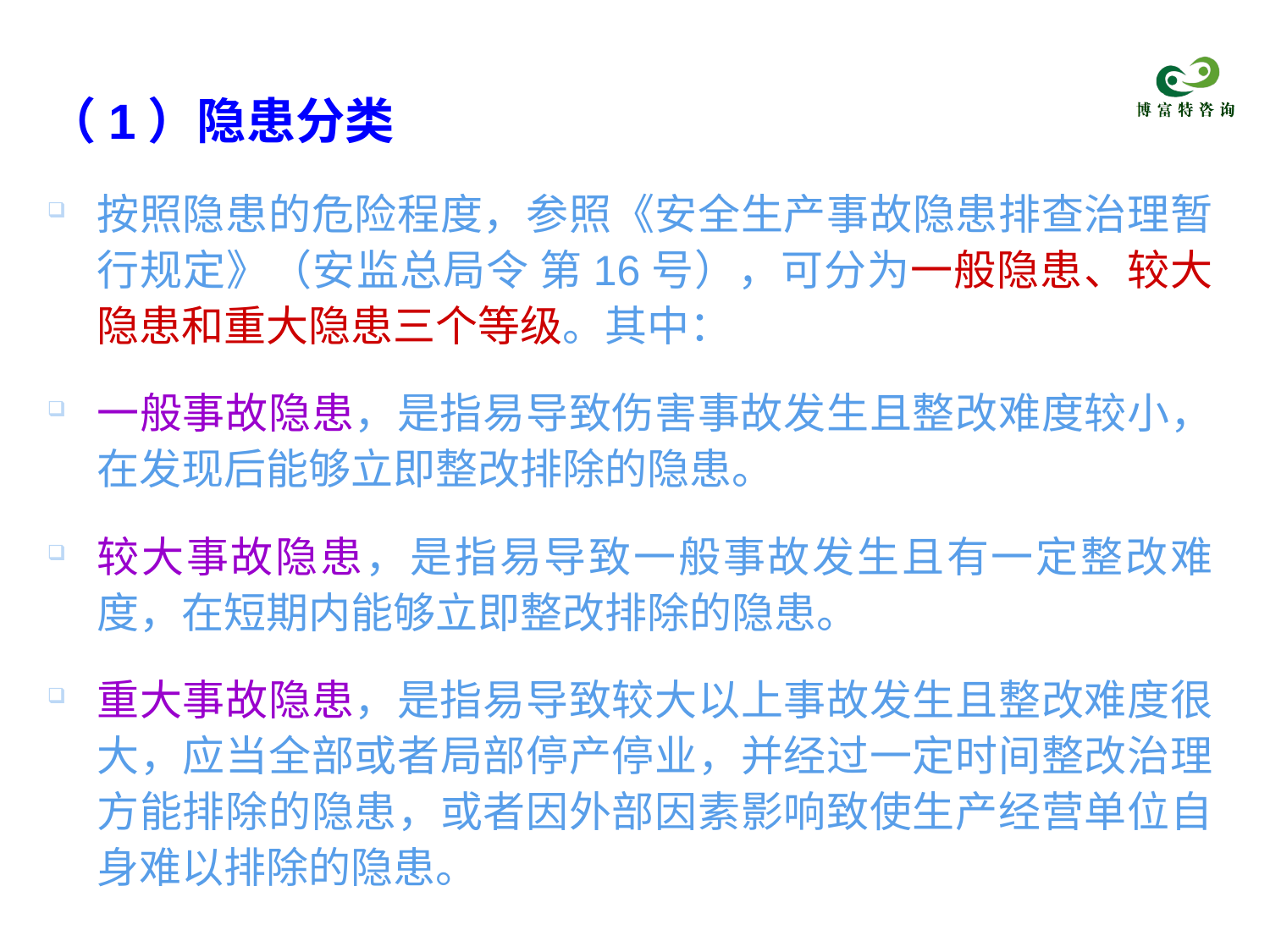

# （1）隐患分类
按照隐患的危险程度，参照《安全生产事故隐患排查治理暂行规定》（安监总局令 第16号），可分为一般隐患、较大隐患和重大隐患三个等级。其中：
一般事故隐患，是指易导致伤害事故发生且整改难度较小，在发现后能够立即整改排除的隐患。
较大事故隐患，是指易导致一般事故发生且有一定整改难度，在短期内能够立即整改排除的隐患。
重大事故隐患，是指易导致较大以上事故发生且整改难度很大，应当全部或者局部停产停业，并经过一定时间整改治理方能排除的隐患，或者因外部因素影响致使生产经营单位自身难以排除的隐患。